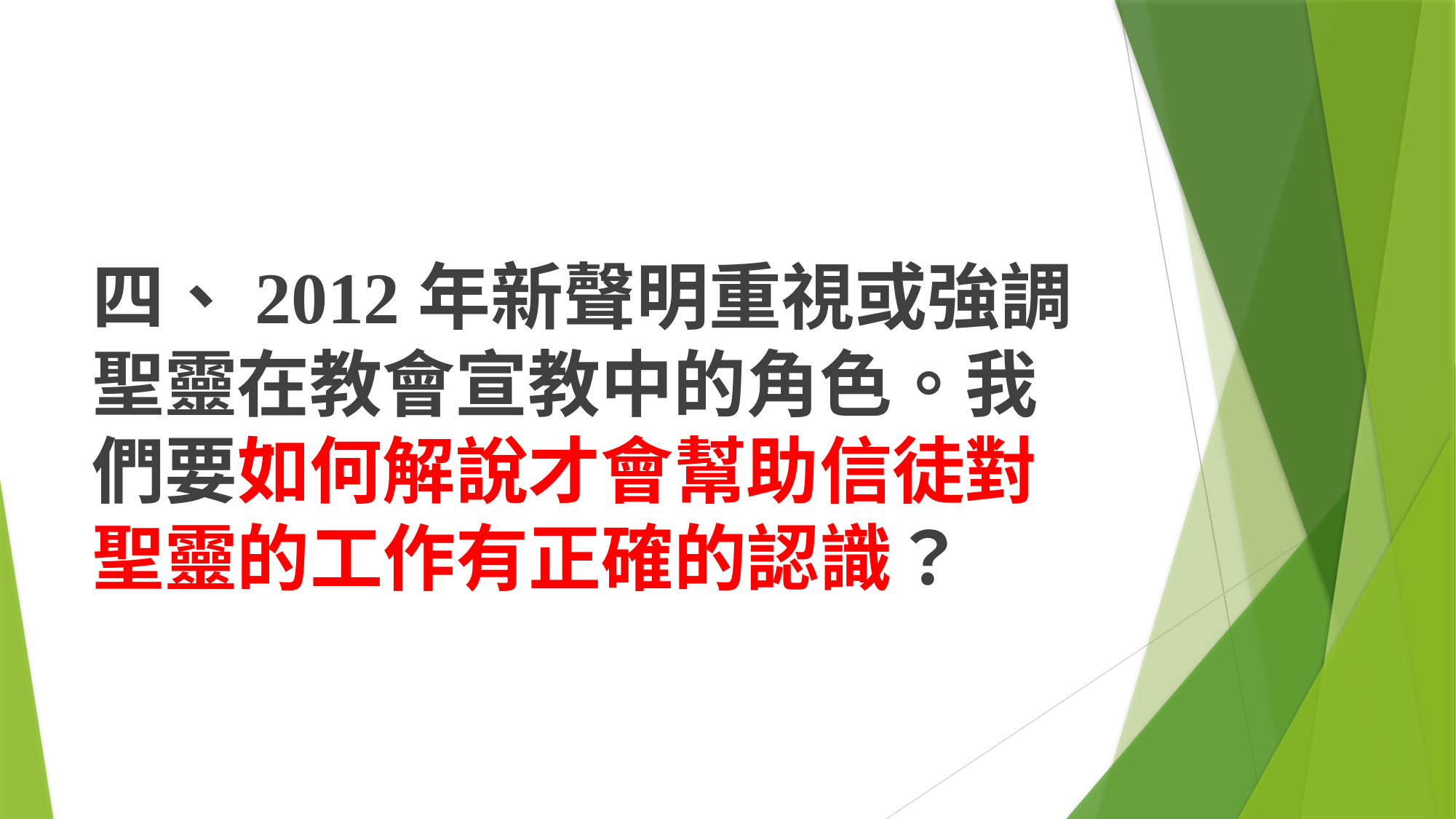

#
四、2012年新聲明重視或強調聖靈在教會宣教中的角色。我們要如何解說才會幫助信徒對聖靈的工作有正確的認識？